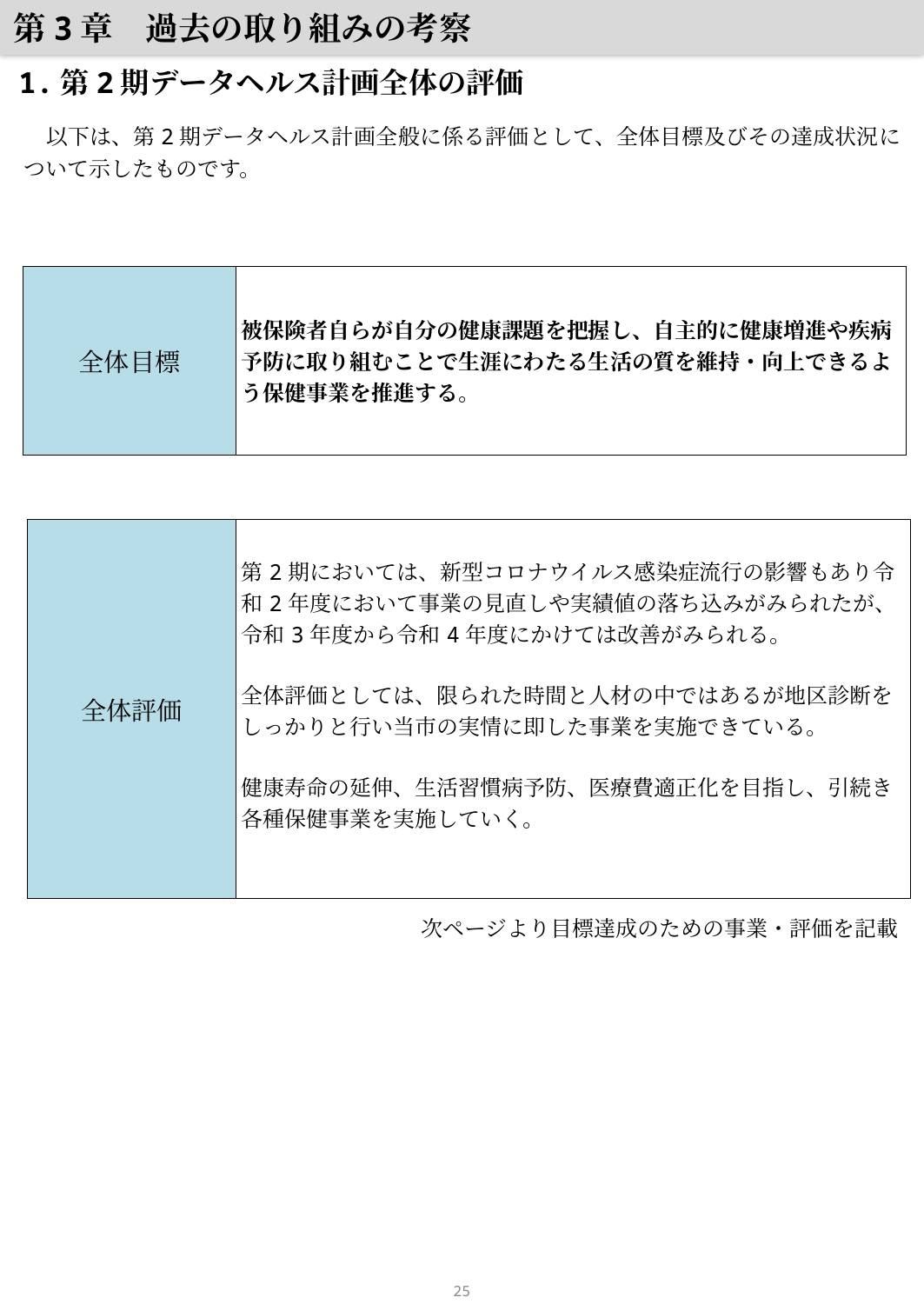

第3章　過去の取り組みの考察
1.第2期データヘルス計画全体の評価
　以下は、第2期データヘルス計画全般に係る評価として、全体目標及びその達成状況について示したものです。
| 全体目標 | 被保険者自らが自分の健康課題を把握し、自主的に健康増進や疾病予防に取り組むことで生涯にわたる生活の質を維持・向上できるよう保健事業を推進する。 |
| --- | --- |
| 全体評価 | 第2期においては、新型コロナウイルス感染症流行の影響もあり令和2年度において事業の見直しや実績値の落ち込みがみられたが、令和3年度から令和4年度にかけては改善がみられる。 全体評価としては、限られた時間と人材の中ではあるが地区診断をしっかりと行い当市の実情に即した事業を実施できている。 健康寿命の延伸、生活習慣病予防、医療費適正化を目指し、引続き各種保健事業を実施していく。 |
| --- | --- |
次ページより目標達成のための事業・評価を記載
25